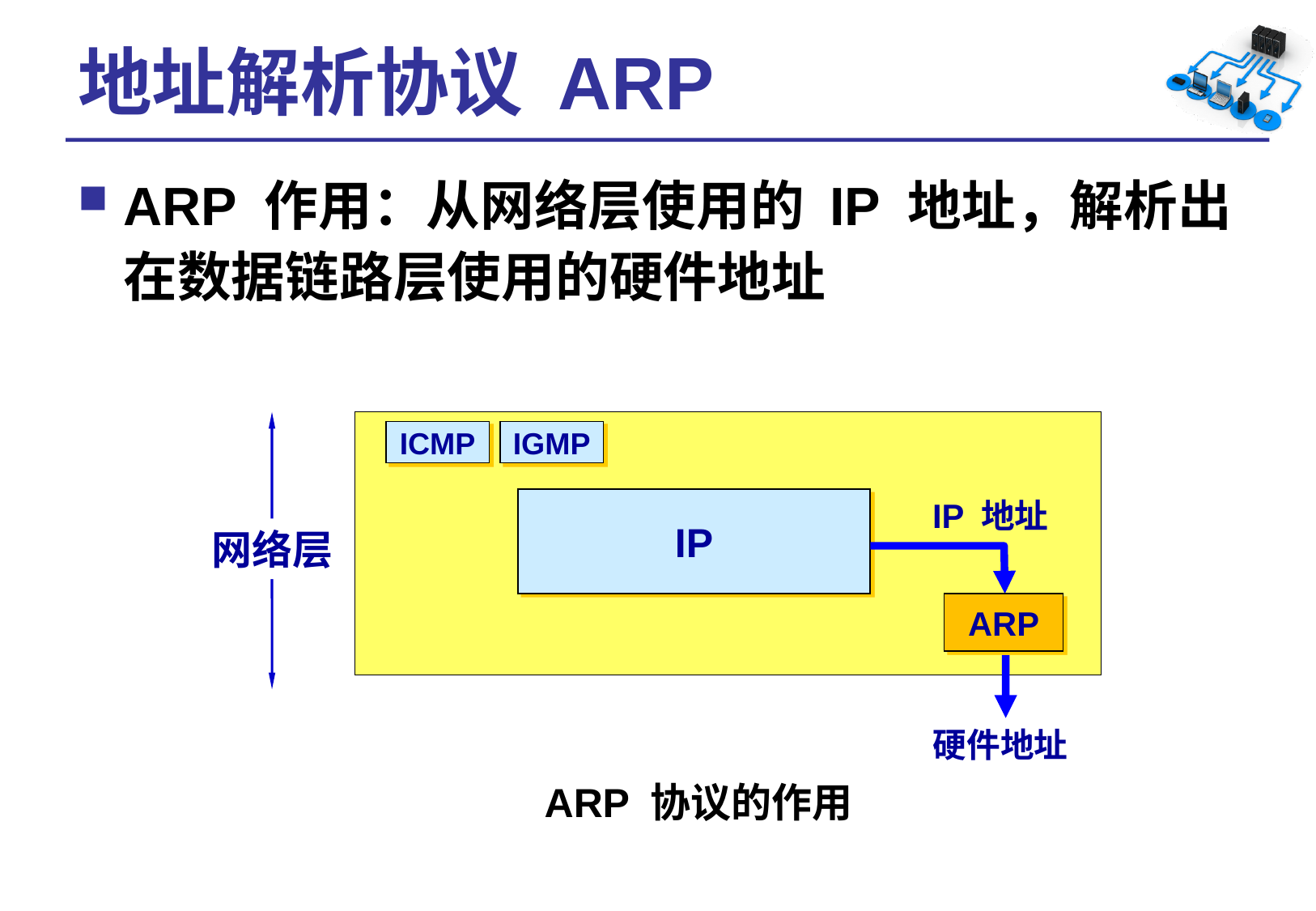

# 地址解析协议 ARP
ARP 作用：从网络层使用的 IP 地址，解析出在数据链路层使用的硬件地址

ARP

ICMP
IGMP
IP 地址
IP
网络层

ARP

硬件地址
ARP 协议的作用